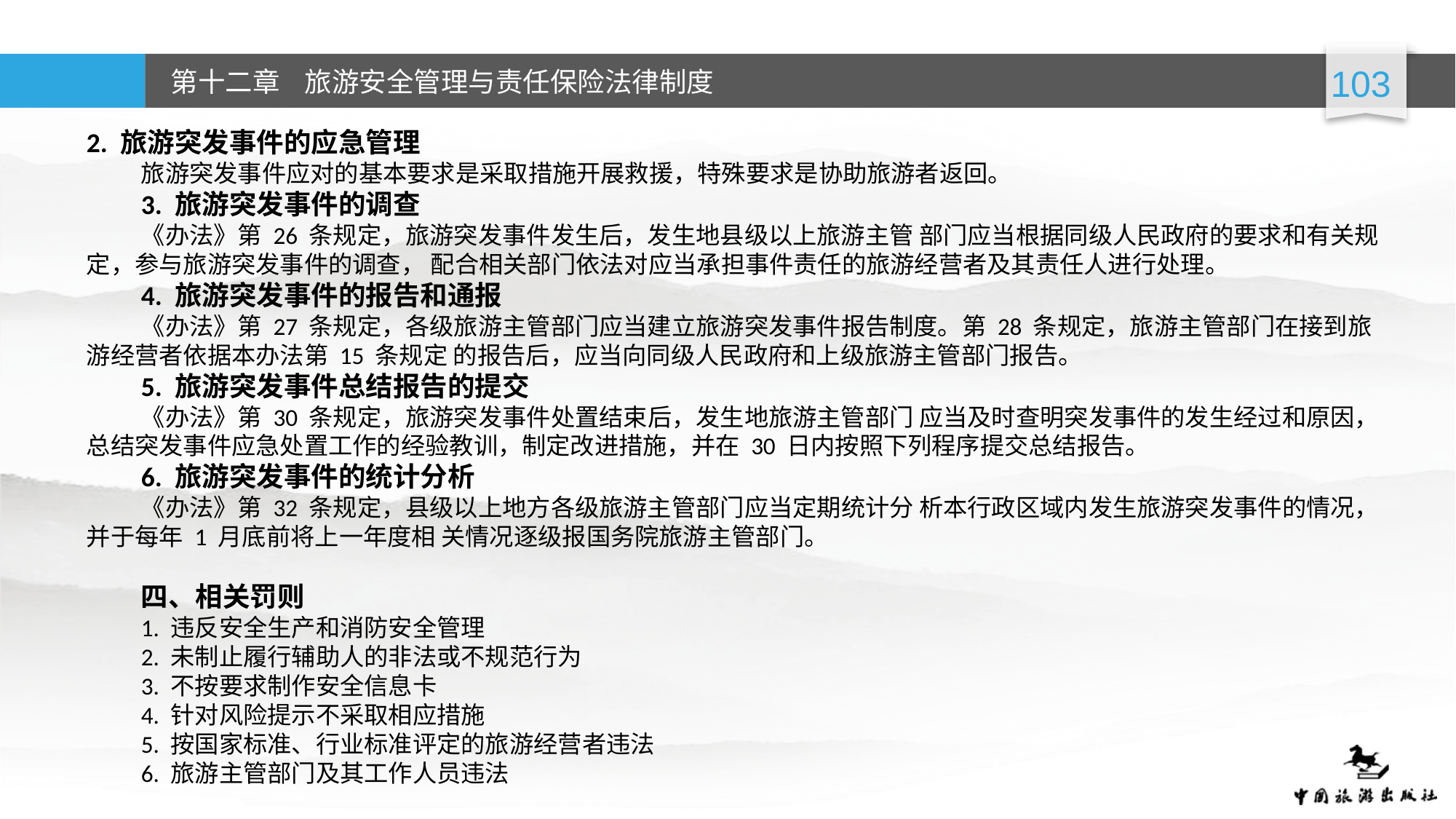

2. 旅游突发事件的应急管理
旅游突发事件应对的基本要求是采取措施开展救援，特殊要求是协助旅游者返回。
3. 旅游突发事件的调查
《办法》第 26 条规定，旅游突发事件发生后，发生地县级以上旅游主管 部门应当根据同级人民政府的要求和有关规定，参与旅游突发事件的调查， 配合相关部门依法对应当承担事件责任的旅游经营者及其责任人进行处理。
4. 旅游突发事件的报告和通报
《办法》第 27 条规定，各级旅游主管部门应当建立旅游突发事件报告制度。第 28 条规定，旅游主管部门在接到旅游经营者依据本办法第 15 条规定 的报告后，应当向同级人民政府和上级旅游主管部门报告。
5. 旅游突发事件总结报告的提交
《办法》第 30 条规定，旅游突发事件处置结束后，发生地旅游主管部门 应当及时查明突发事件的发生经过和原因，总结突发事件应急处置工作的经验教训，制定改进措施，并在 30 日内按照下列程序提交总结报告。
6. 旅游突发事件的统计分析
《办法》第 32 条规定，县级以上地方各级旅游主管部门应当定期统计分 析本行政区域内发生旅游突发事件的情况，并于每年 1 月底前将上一年度相 关情况逐级报国务院旅游主管部门。

四、相关罚则
1. 违反安全生产和消防安全管理
2. 未制止履行辅助人的非法或不规范行为
3. 不按要求制作安全信息卡
4. 针对风险提示不采取相应措施
5. 按国家标准、行业标准评定的旅游经营者违法
6. 旅游主管部门及其工作人员违法